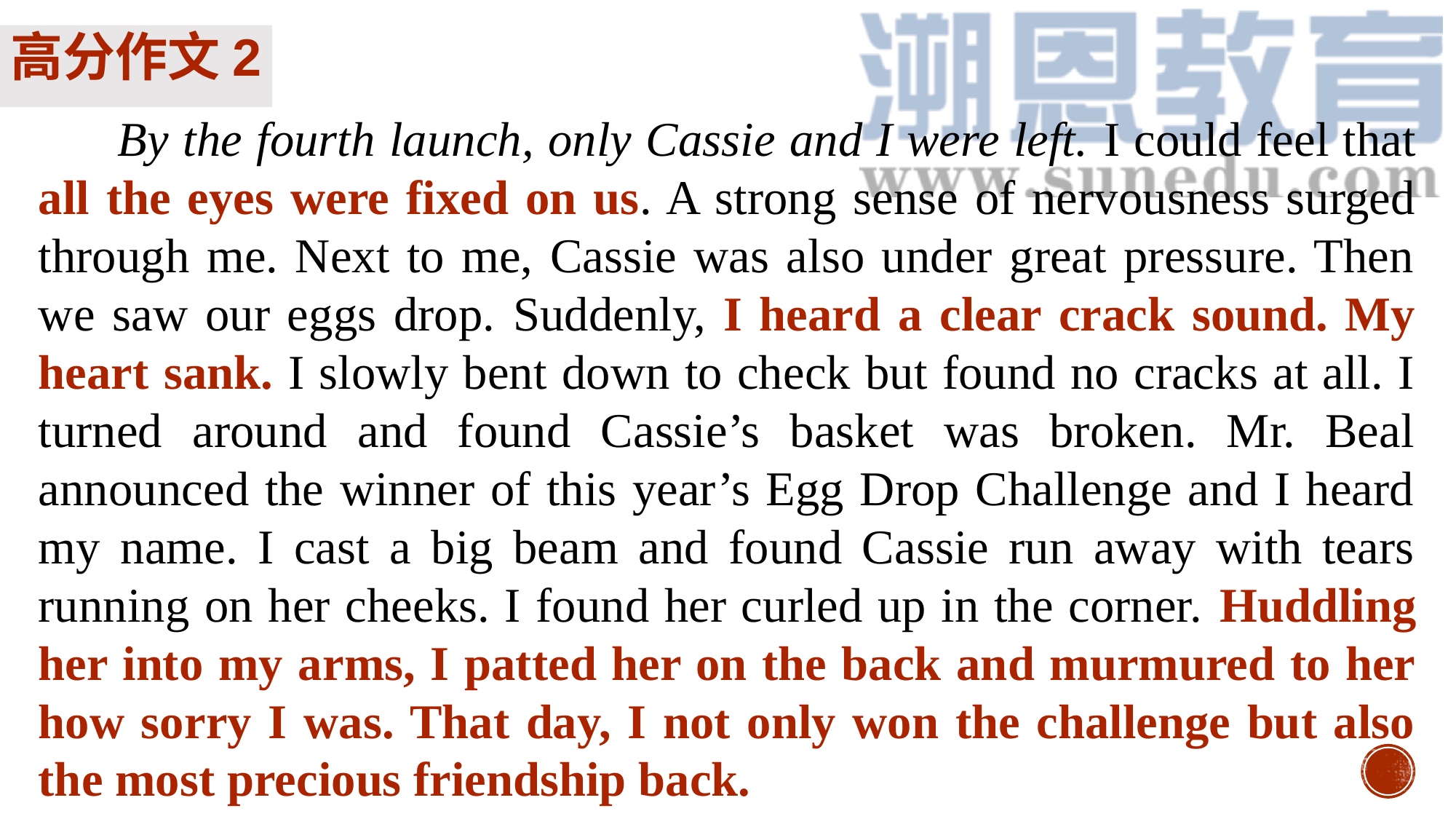

高分作文2
   By the fourth launch, only Cassie and I were left. I could feel that all the eyes were fixed on us. A strong sense of nervousness surged through me. Next to me, Cassie was also under great pressure. Then we saw our eggs drop. Suddenly, I heard a clear crack sound. My heart sank. I slowly bent down to check but found no cracks at all. I turned around and found Cassie’s basket was broken. Mr. Beal announced the winner of this year’s Egg Drop Challenge and I heard my name. I cast a big beam and found Cassie run away with tears running on her cheeks. I found her curled up in the corner. Huddling her into my arms, I patted her on the back and murmured to her how sorry I was. That day, I not only won the challenge but also the most precious friendship back.